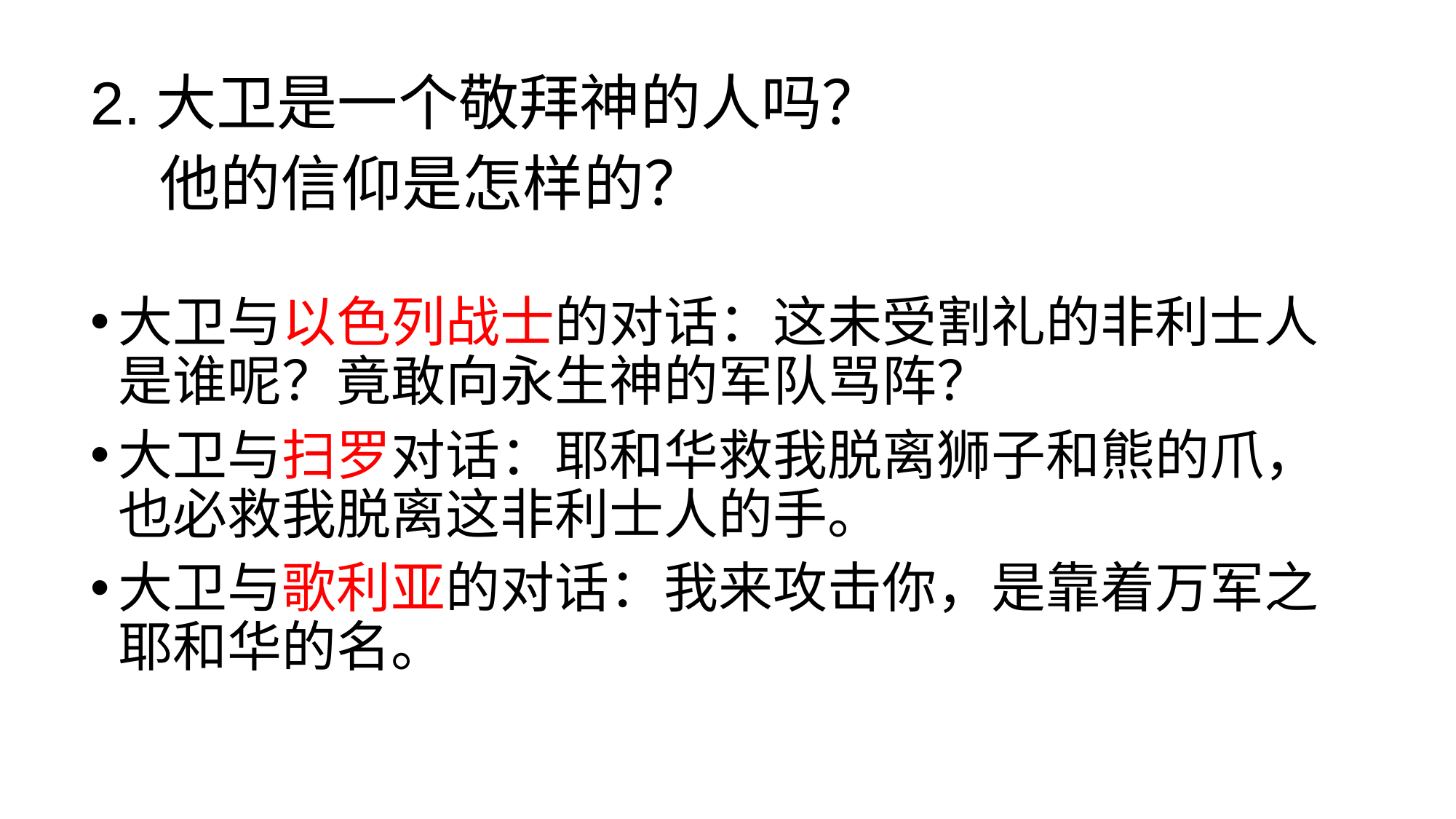

2.大卫是一个敬拜神的人吗？
    他的信仰是怎样的？

大卫与以色列战士的对话：这未受割礼的非利士人是谁呢？竟敢向永生神的军队骂阵？
大卫与扫罗对话：耶和华救我脱离狮子和熊的爪，也必救我脱离这非利士人的手。
大卫与歌利亚的对话：我来攻击你，是靠着万军之耶和华的名。